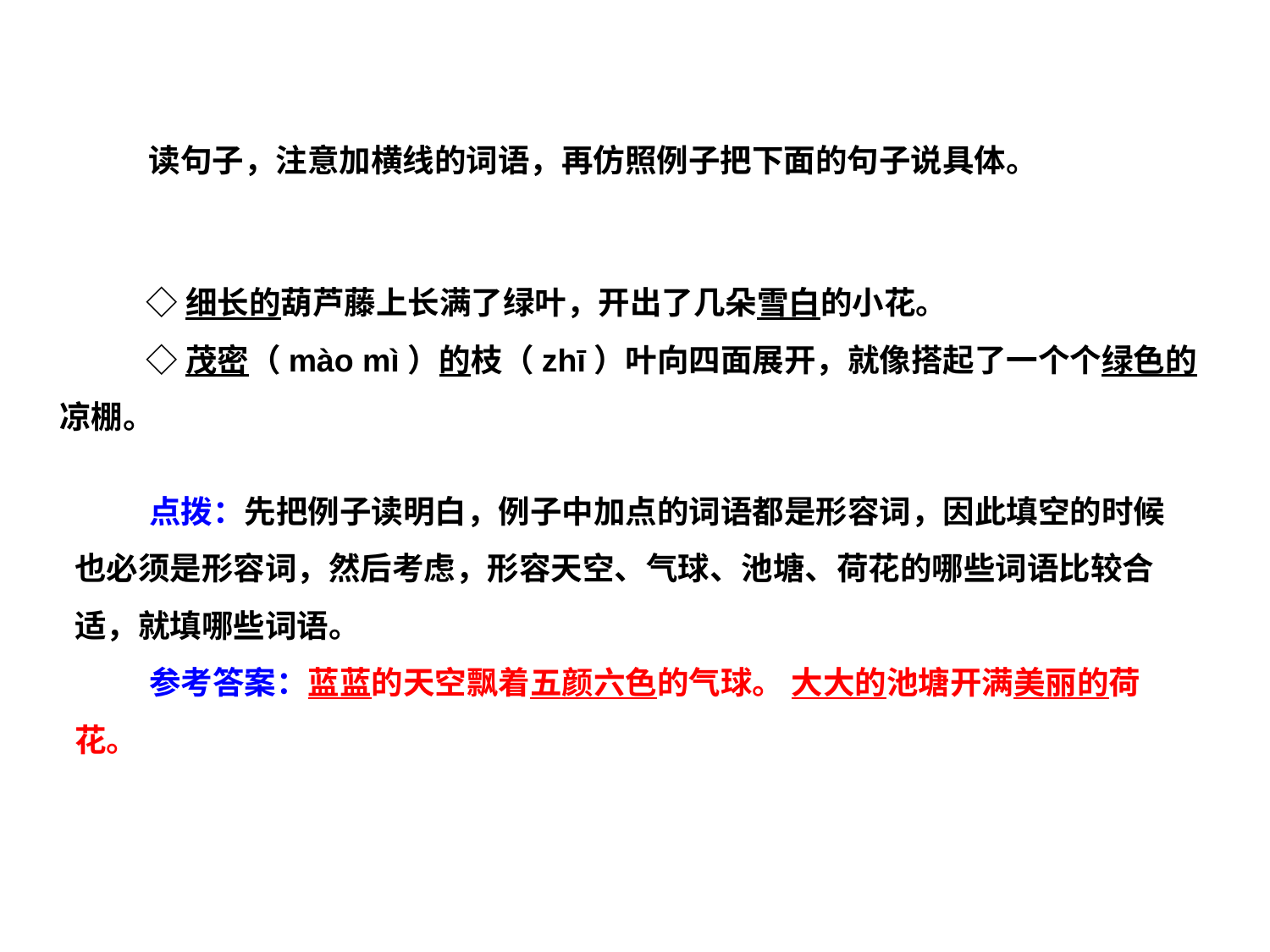

读句子，注意加横线的词语，再仿照例子把下面的句子说具体。
◇细长的葫芦藤上长满了绿叶，开出了几朵雪白的小花。
◇茂密（mào mì）的枝（zhī）叶向四面展开，就像搭起了一个个绿色的凉棚。
点拨：先把例子读明白，例子中加点的词语都是形容词，因此填空的时候也必须是形容词，然后考虑，形容天空、气球、池塘、荷花的哪些词语比较合适，就填哪些词语。
参考答案：蓝蓝的天空飘着五颜六色的气球。 大大的池塘开满美丽的荷花。